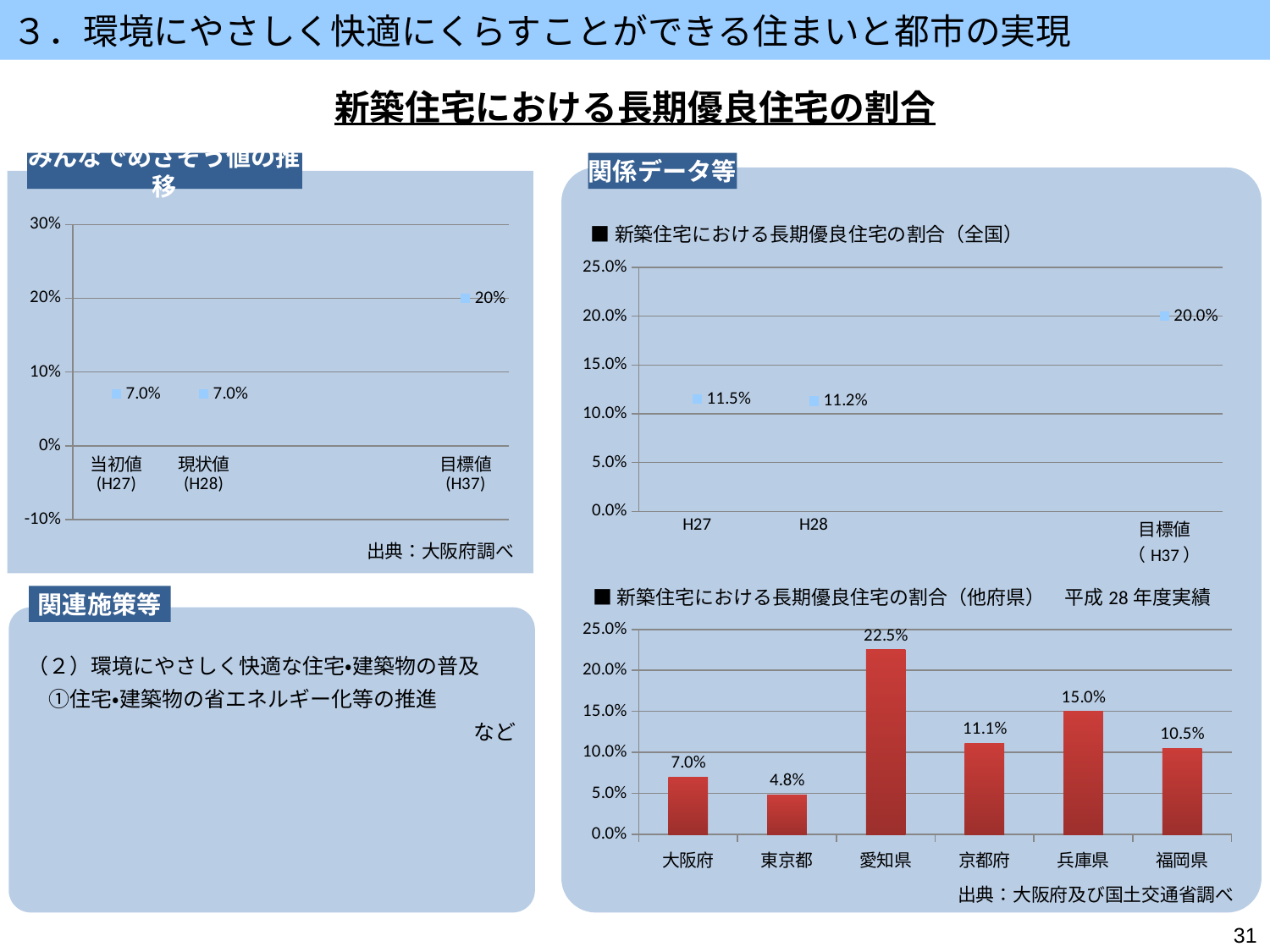

３．環境にやさしく快適にくらすことができる住まいと都市の実現
新築住宅における長期優良住宅の割合
みんなでめざそう値の推移
関係データ等

### Chart

| Category |  |
|---|---|
| 当初値
(H27) | 0.07 |
| 現状値
(H28) | 0.07 |
|  | None |
|  | None |
| 目標値
(H37) | 0.2 |
■新築住宅における長期優良住宅の割合（全国）

### Chart

| Category |  |
|---|---|
| H27 | 0.115 |
| H28 | 0.113 |
|  | None |
|  | None |
| 目標値
（H37） | 0.2 |
出典：大阪府調べ
■新築住宅における長期優良住宅の割合（他府県）　平成28年度実績
関連施策等

（２）環境にやさしく快適な住宅・建築物の普及
　①住宅・建築物の省エネルギー化等の推進
など

### Chart

| Category |  |
|---|---|
| 大阪府 | 0.07 |
| 東京都 | 0.048 |
| 愛知県 | 0.225 |
| 京都府 | 0.111 |
| 兵庫県 | 0.15 |
| 福岡県 | 0.105 |
出典：大阪府及び国土交通省調べ
31